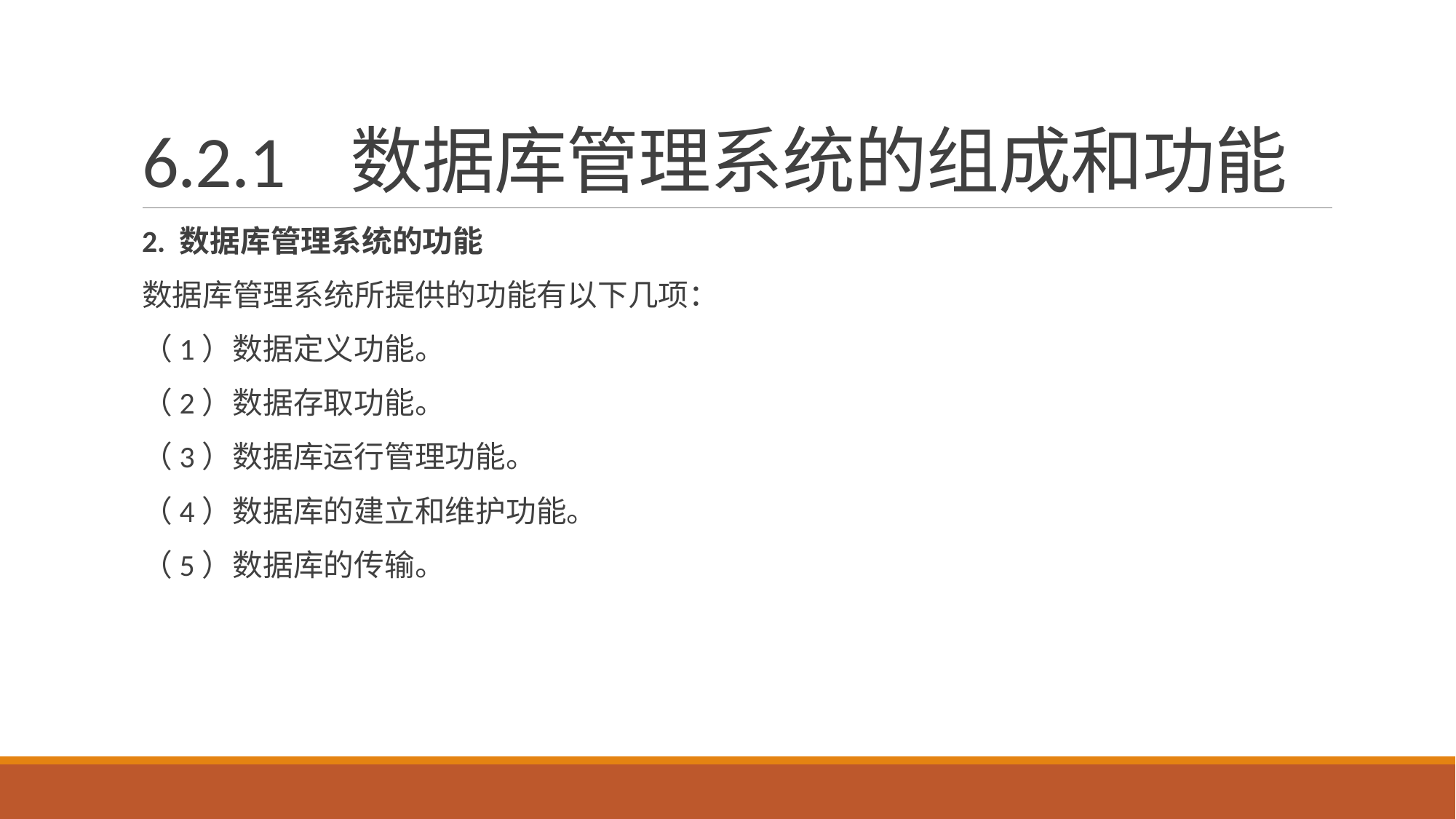

# 6.2.1   数据库管理系统的组成和功能
2. 数据库管理系统的功能
数据库管理系统所提供的功能有以下几项：
（1）数据定义功能。
（2）数据存取功能。
（3）数据库运行管理功能。
（4）数据库的建立和维护功能。
（5）数据库的传输。